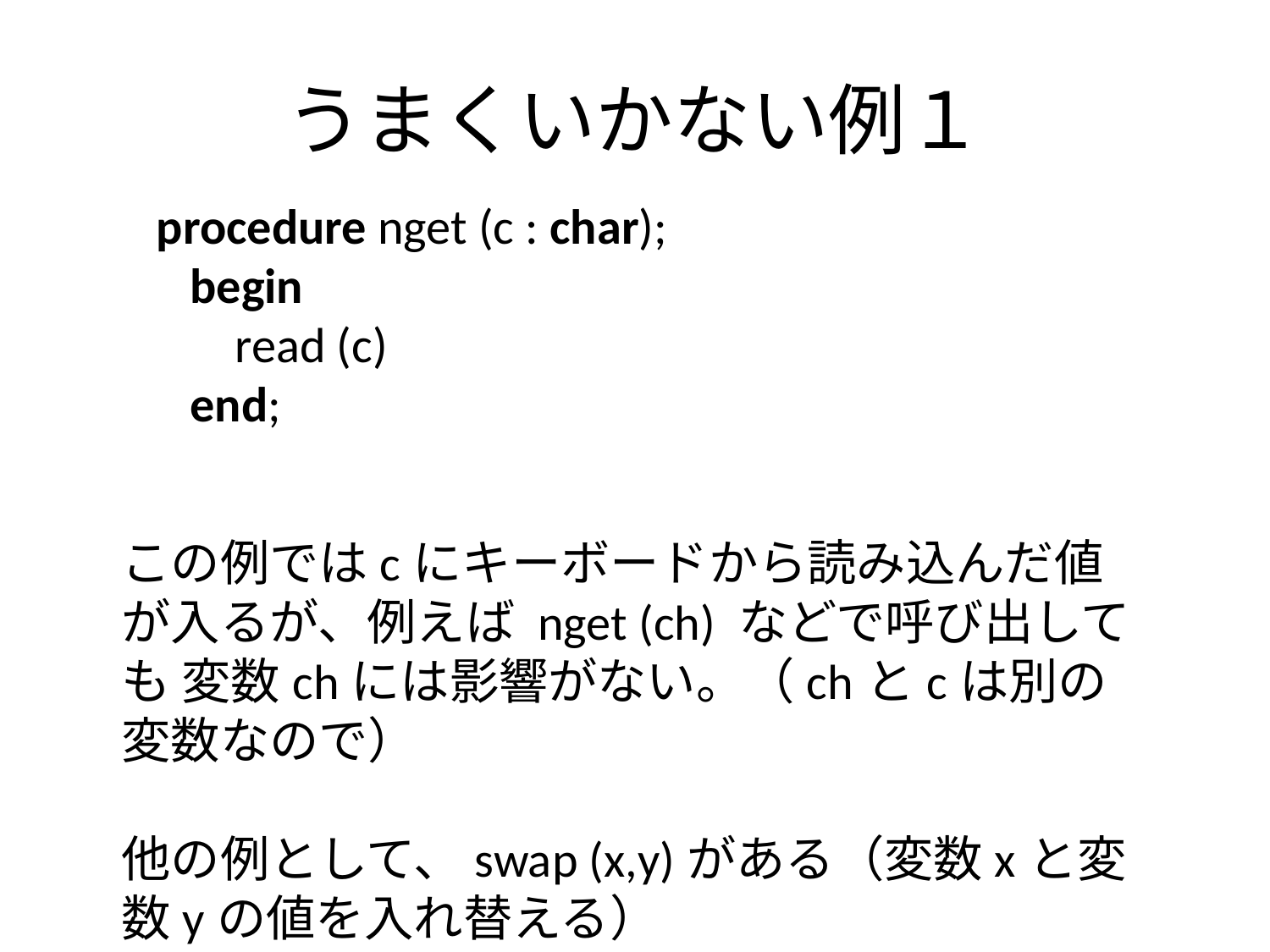

# うまくいかない例１
 procedure nget (c : char);
    begin
        read (c)
    end;
この例ではcにキーボードから読み込んだ値が入るが、例えば nget (ch) などで呼び出しても 変数chには影響がない。（chとcは別の変数なので）

他の例として、swap (x,y)がある（変数xと変数yの値を入れ替える）